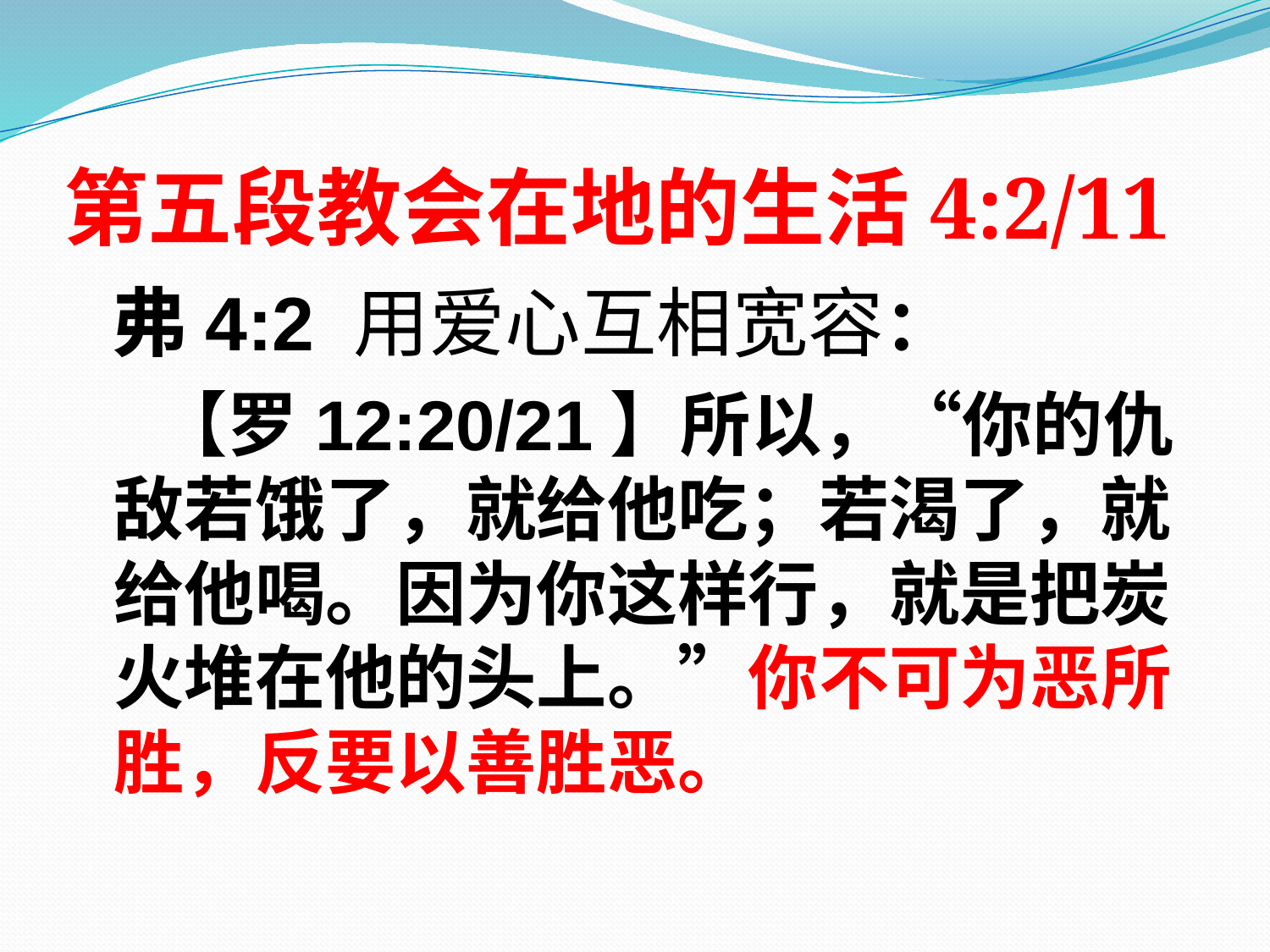

# 第五段教会在地的生活4:2/11
 弗4:2 用爱心互相宽容：
    【罗12:20/21】所以，“你的仇敌若饿了，就给他吃；若渴了，就给他喝。因为你这样行，就是把炭火堆在他的头上。”你不可为恶所胜，反要以善胜恶。